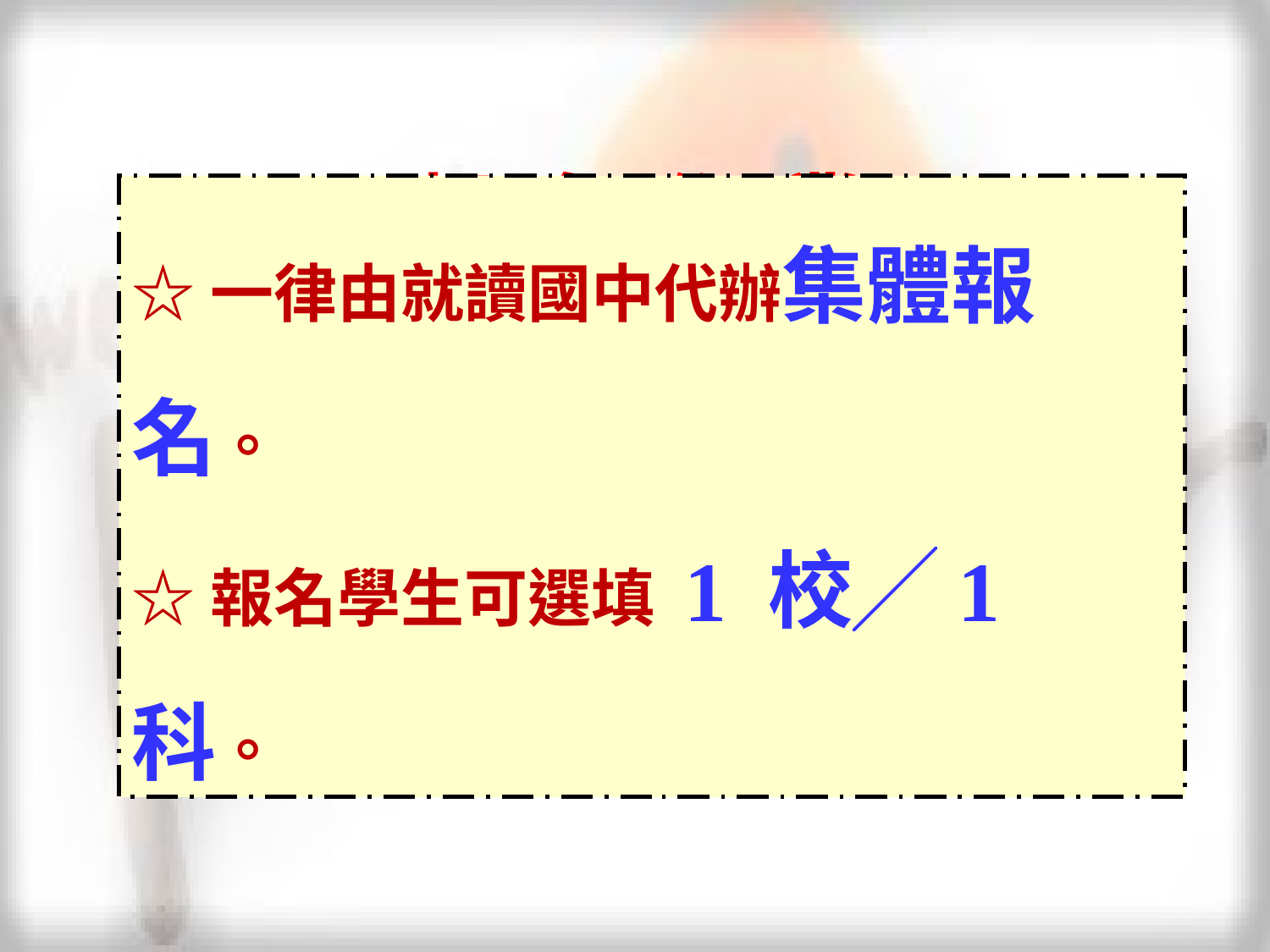

# 報  名  作  業
☆一律由就讀國中代辦集體報名。
☆報名學生可選填 1 校╱1 科。